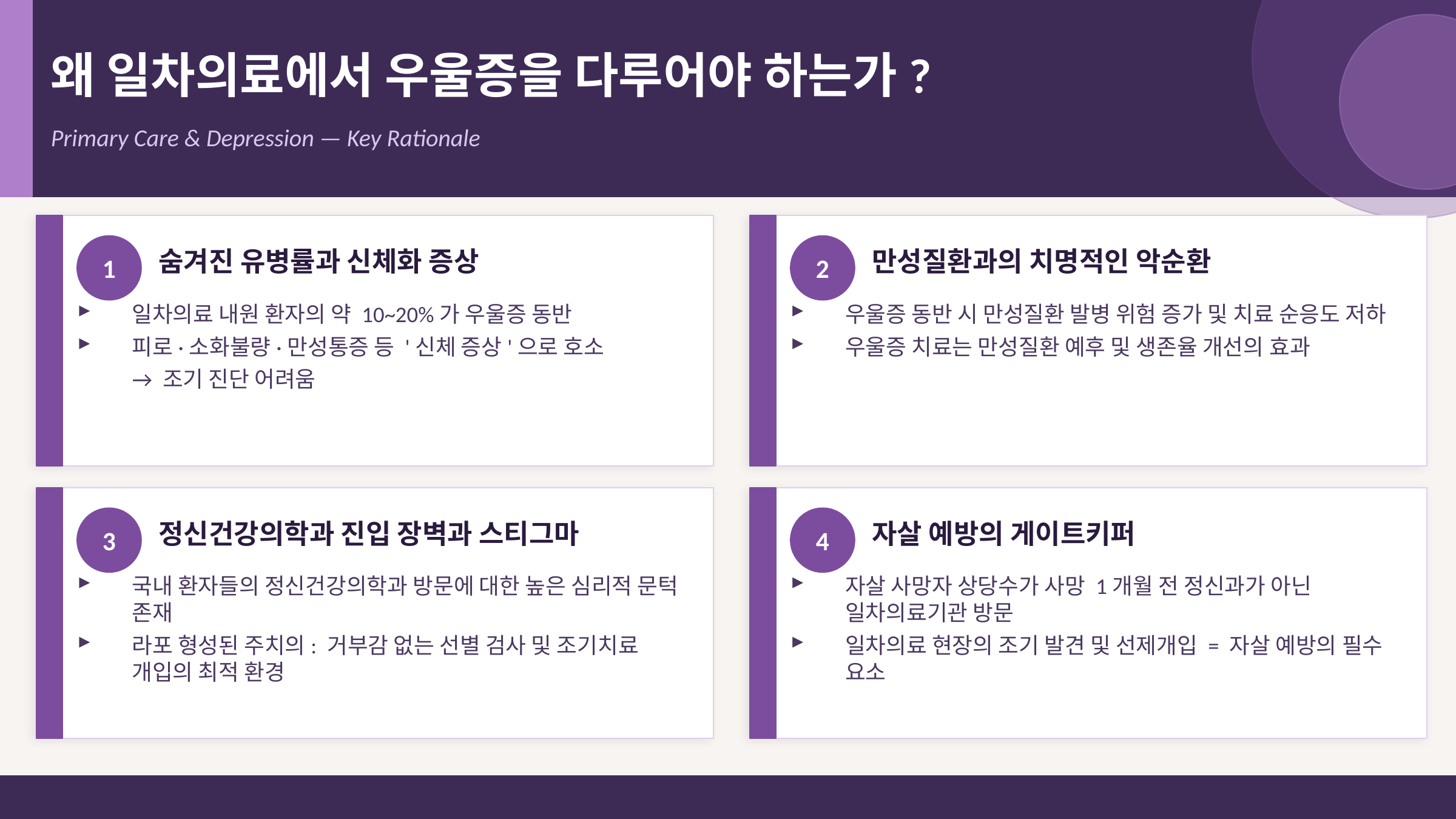

왜 일차의료에서 우울증을 다루어야 하는가?
Primary Care & Depression — Key Rationale

숨겨진 유병률과 신체화 증상
만성질환과의 치명적인 악순환

1

2
일차의료 내원 환자의 약 10~20%가 우울증 동반
피로·소화불량·만성통증 등 '신체 증상'으로 호소
           → 조기 진단 어려움
우울증 동반 시 만성질환 발병 위험 증가 및 치료 순응도 저하
우울증 치료는 만성질환 예후 및 생존율 개선의 효과

정신건강의학과 진입 장벽과 스티그마
자살 예방의 게이트키퍼

3

4
국내 환자들의 정신건강의학과 방문에 대한 높은 심리적 문턱 존재
라포 형성된 주치의: 거부감 없는 선별 검사 및 조기치료 개입의 최적 환경
자살 사망자 상당수가 사망 1개월 전 정신과가 아닌 일차의료기관 방문
일차의료 현장의 조기 발견 및 선제개입 = 자살 예방의 필수 요소